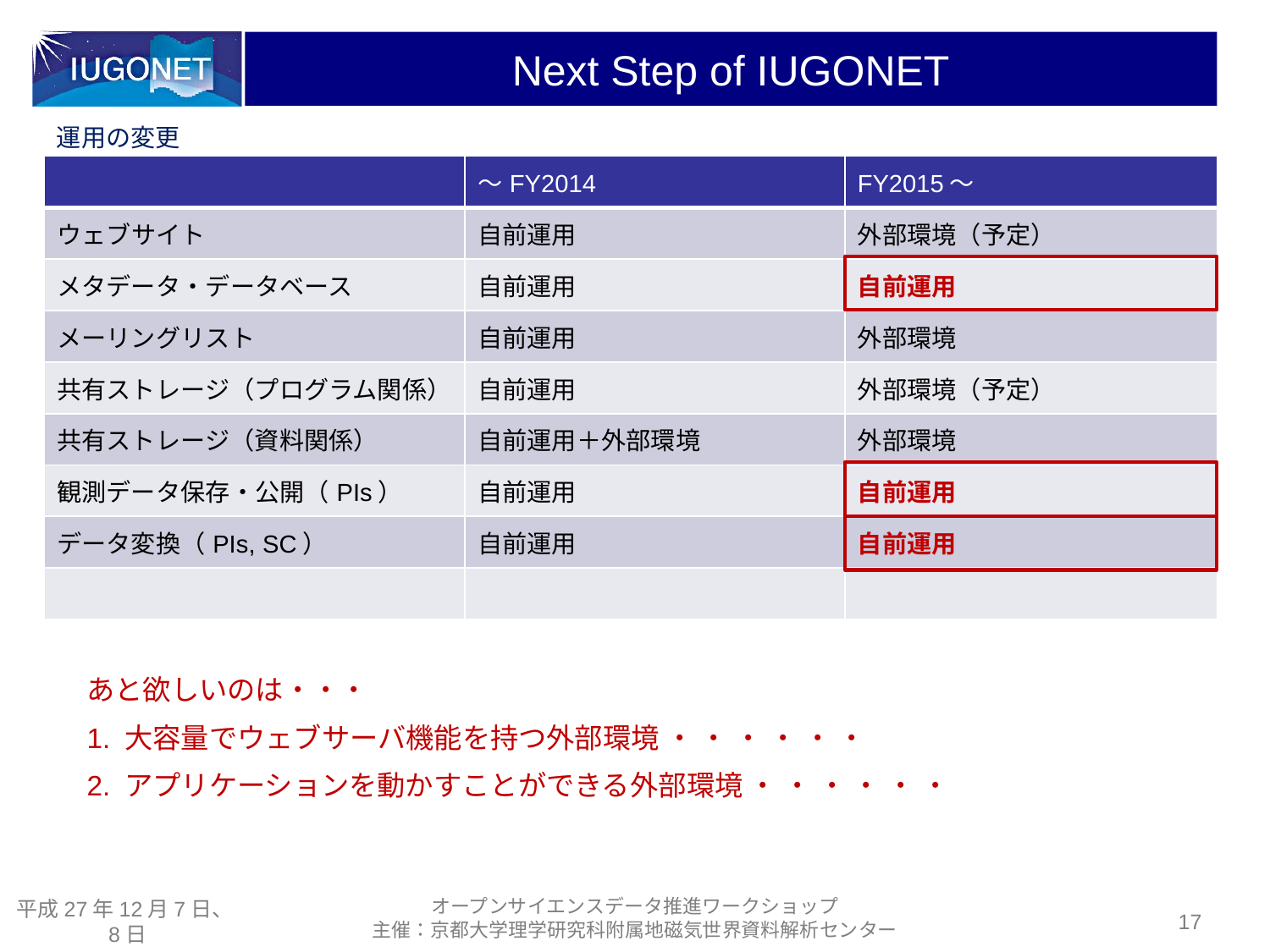

# Next Step of IUGONET
運用の変更
|  | ～FY2014 | FY2015～ |
| --- | --- | --- |
| ウェブサイト | 自前運用 | 外部環境（予定） |
| メタデータ・データベース | 自前運用 | 自前運用 |
| メーリングリスト | 自前運用 | 外部環境 |
| 共有ストレージ（プログラム関係） | 自前運用 | 外部環境（予定） |
| 共有ストレージ（資料関係） | 自前運用＋外部環境 | 外部環境 |
| 観測データ保存・公開（PIs） | 自前運用 | 自前運用 |
| データ変換（PIs, SC） | 自前運用 | 自前運用 |
|  |  |  |

あと欲しいのは・・・
1. 大容量でウェブサーバ機能を持つ外部環境 ・ ・ ・ ・ ・ ・
2. アプリケーションを動かすことができる外部環境 ・ ・ ・ ・ ・ ・

オープンサイエンスデータ推進ワークショップ
主催：京都大学理学研究科附属地磁気世界資料解析センター
平成27年12月7日、8日
17